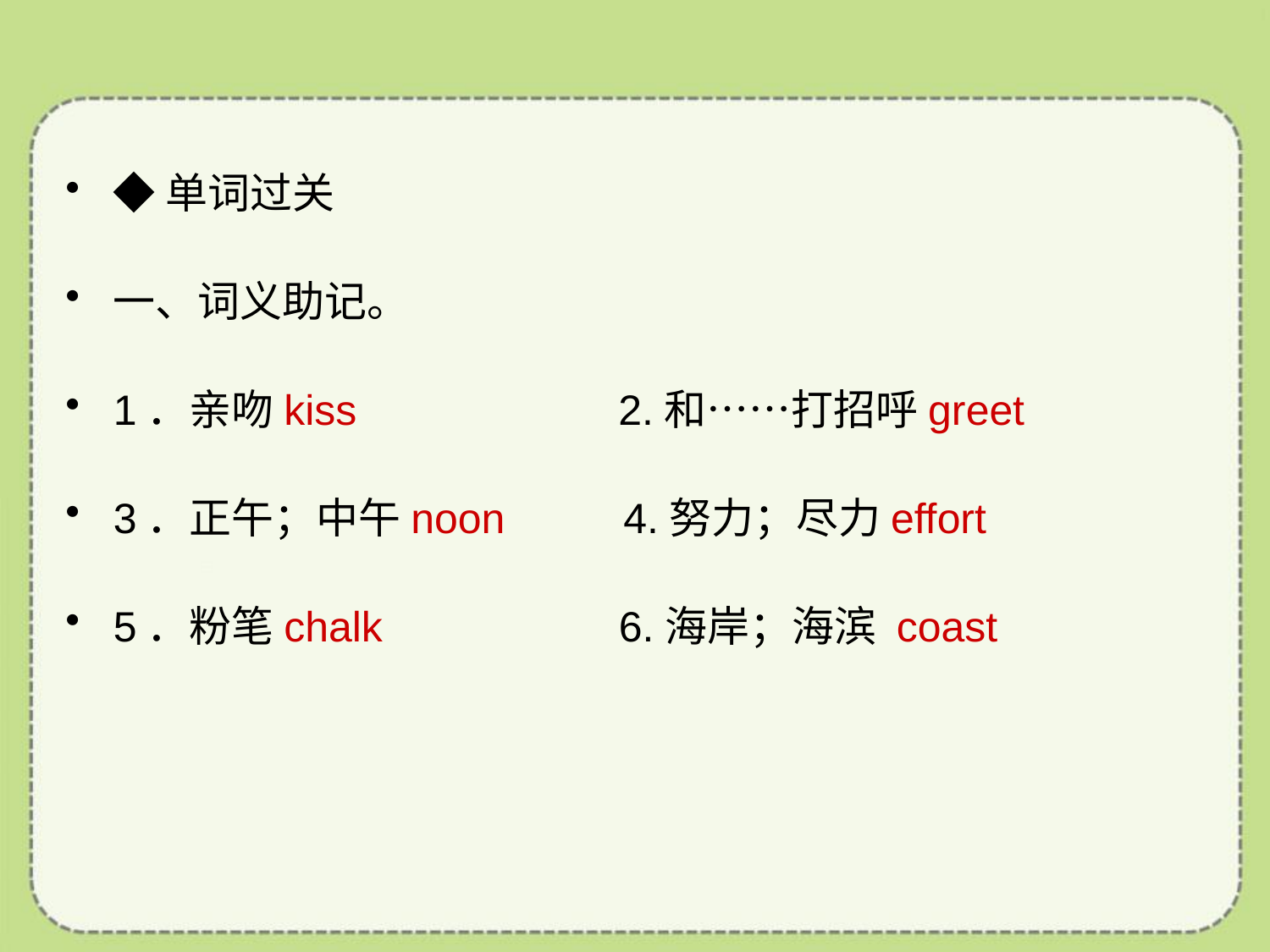

◆单词过关

一、词义助记。

1．亲吻kiss　　　            2.和……打招呼greet

3．正午；中午noon          4.努力；尽力effort

5．粉笔chalk                    6.海岸；海滨 coast